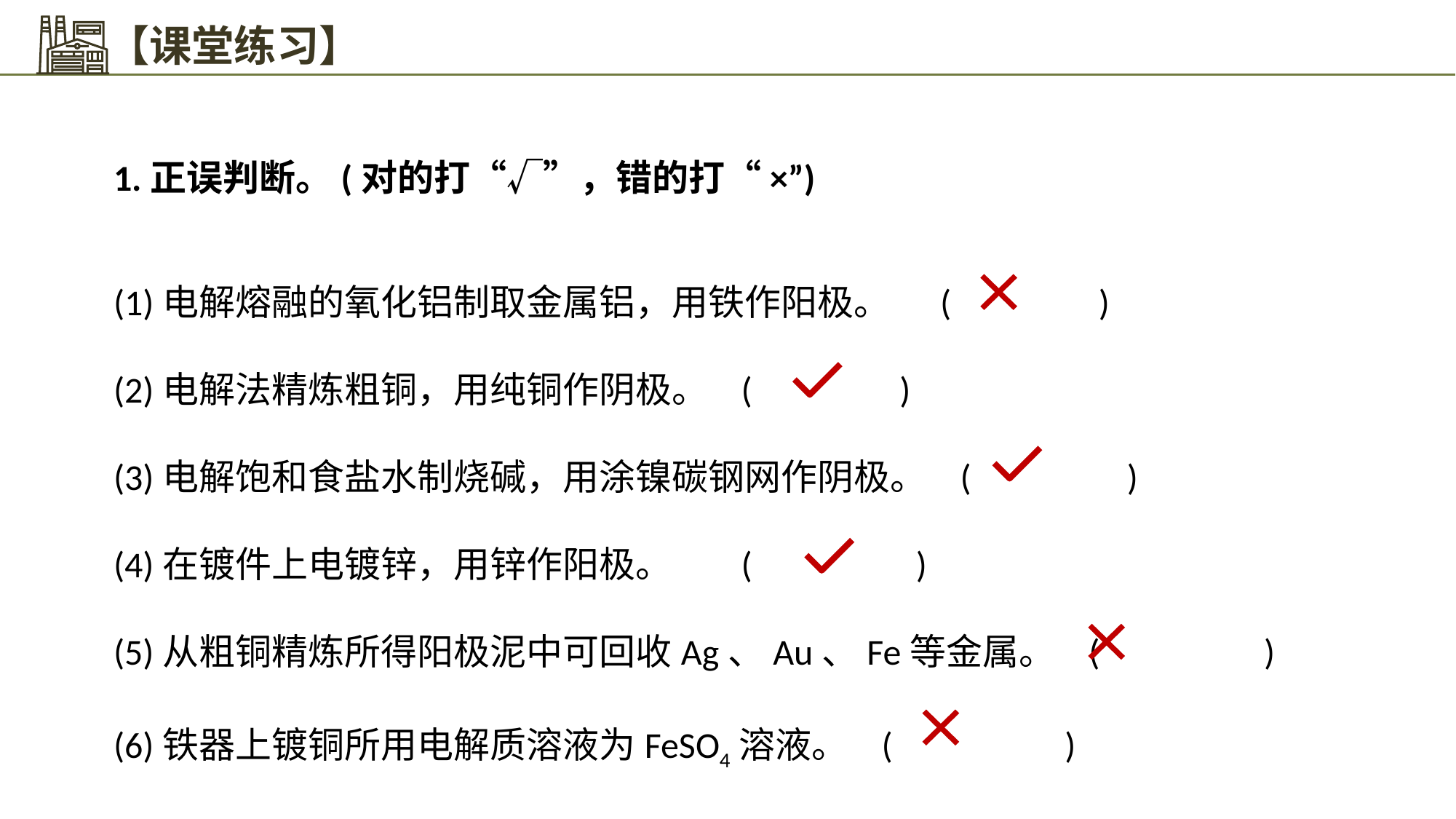

【课堂练习】
1.正误判断。(对的打“√”，错的打“×”)
(1)电解熔融的氧化铝制取金属铝，用铁作阳极。     (　       　)
(2)电解法精炼粗铜，用纯铜作阴极。	(　       　)
(3)电解饱和食盐水制烧碱，用涂镍碳钢网作阴极。   (        　　)
(4)在镀件上电镀锌，用锌作阳极。	(　         　)
(5)从粗铜精炼所得阳极泥中可回收Ag、Au、Fe等金属。   (　         　)
(6)铁器上镀铜所用电解质溶液为FeSO4溶液。   (          　　)